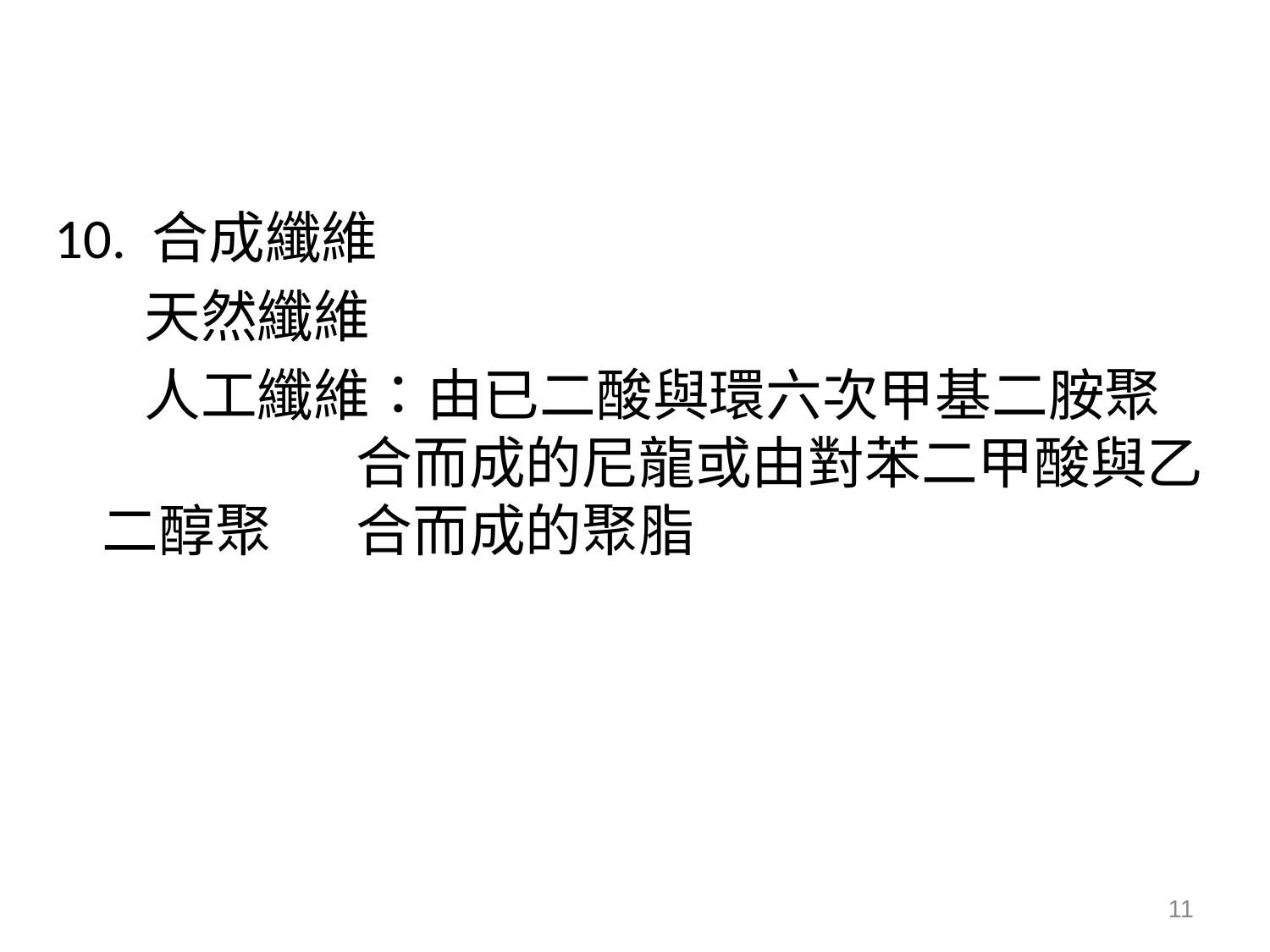

10. 合成纖維
      天然纖維
      人工纖維：由已二酸與環六次甲基二胺聚 		合而成的尼龍或由對苯二甲酸與乙二醇聚	合而成的聚脂

11